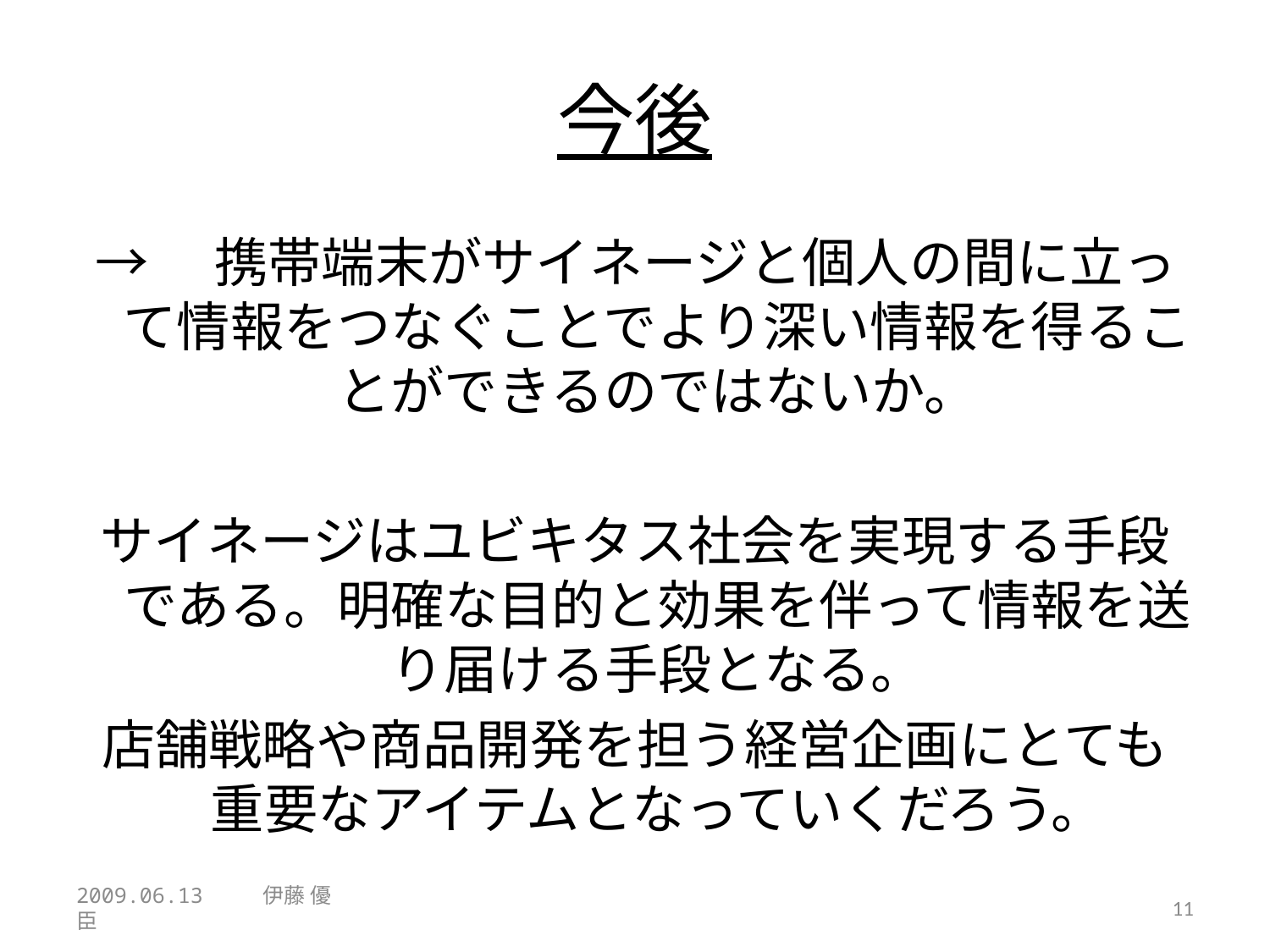

# 今後
→　携帯端末がサイネージと個人の間に立って情報をつなぐことでより深い情報を得ることができるのではないか。

サイネージはユビキタス社会を実現する手段である。明確な目的と効果を伴って情報を送り届ける手段となる。
店舗戦略や商品開発を担う経営企画にとても重要なアイテムとなっていくだろう。
2009.06.13 　　伊藤 優臣
11